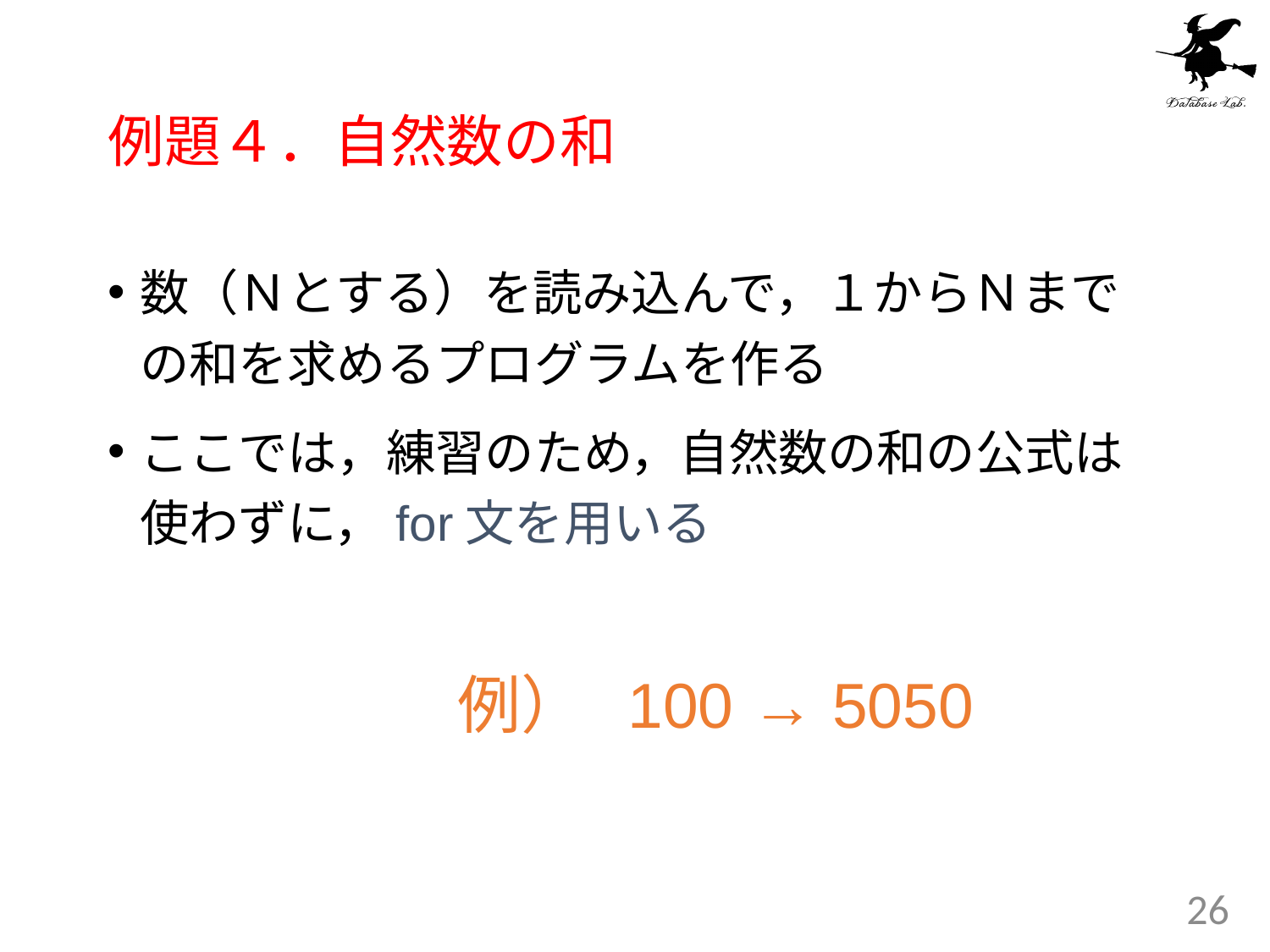

# 例題４．自然数の和
数（Ｎとする）を読み込んで，１からＮまでの和を求めるプログラムを作る
ここでは，練習のため，自然数の和の公式は使わずに，for文を用いる

			例）  100 → 5050
26